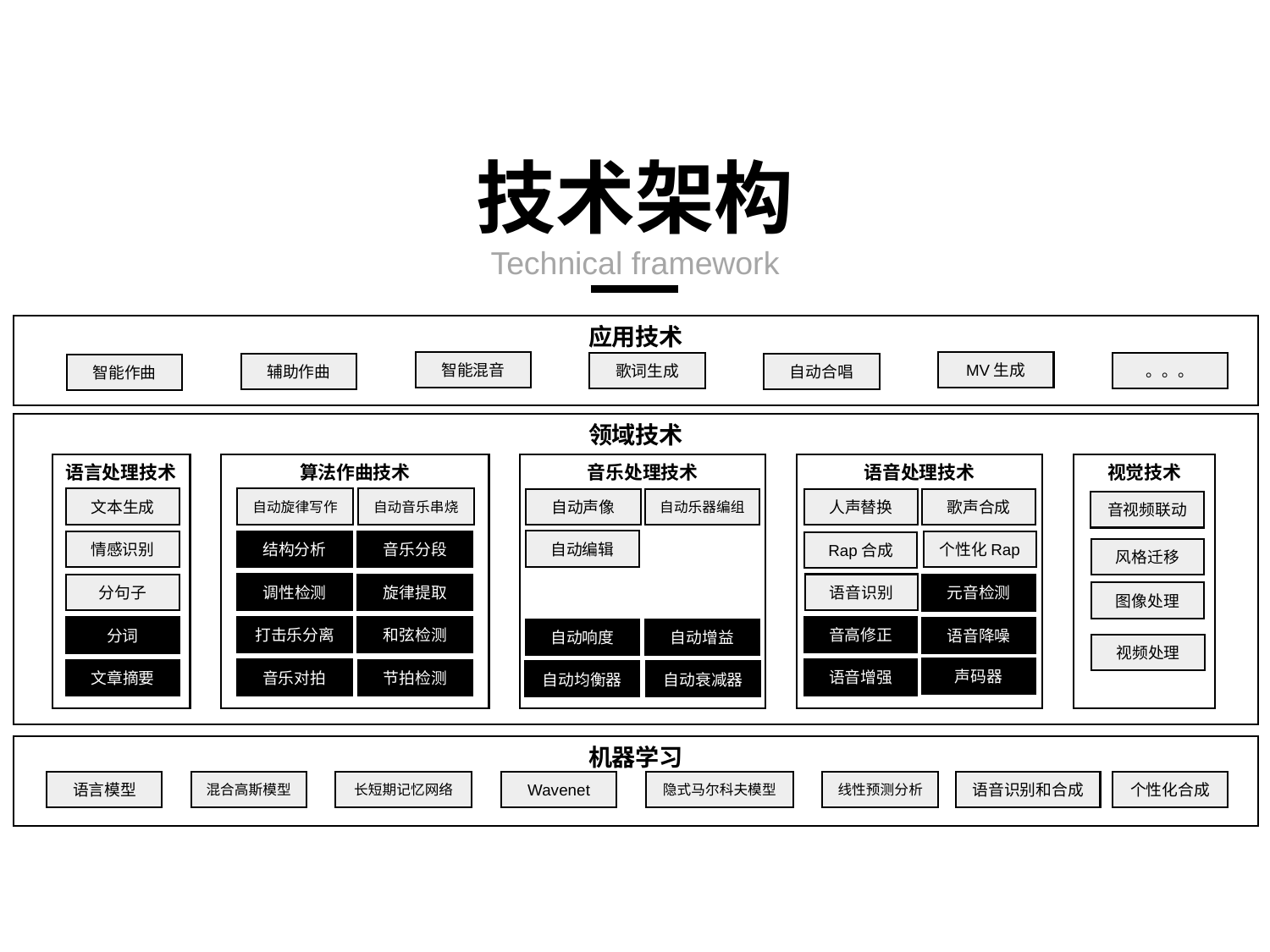

技术架构
Technical framework
应用技术
智能混音
MV生成
。。。
歌词生成
辅助作曲
自动合唱
智能作曲
领域技术
语言处理技术
文本生成
情感识别
分句子
分词
文章摘要
算法作曲技术
自动旋律写作
自动音乐串烧
结构分析
音乐分段
调性检测
旋律提取
打击乐分离
和弦检测
音乐对拍
节拍检测
音乐处理技术
自动声像
自动乐器编组
自动编辑
自动响度
自动增益
自动均衡器
自动衰减器
语音处理技术
人声替换
歌声合成
Rap合成
元音检测
音高修正
语音降噪
声码器
语音增强
视觉技术
风格迁移
图像处理
音视频联动
个性化Rap
语音识别
视频处理
机器学习
语音识别和合成
个性化合成
线性预测分析
隐式马尔科夫模型
Wavenet
长短期记忆网络
混合高斯模型
语言模型